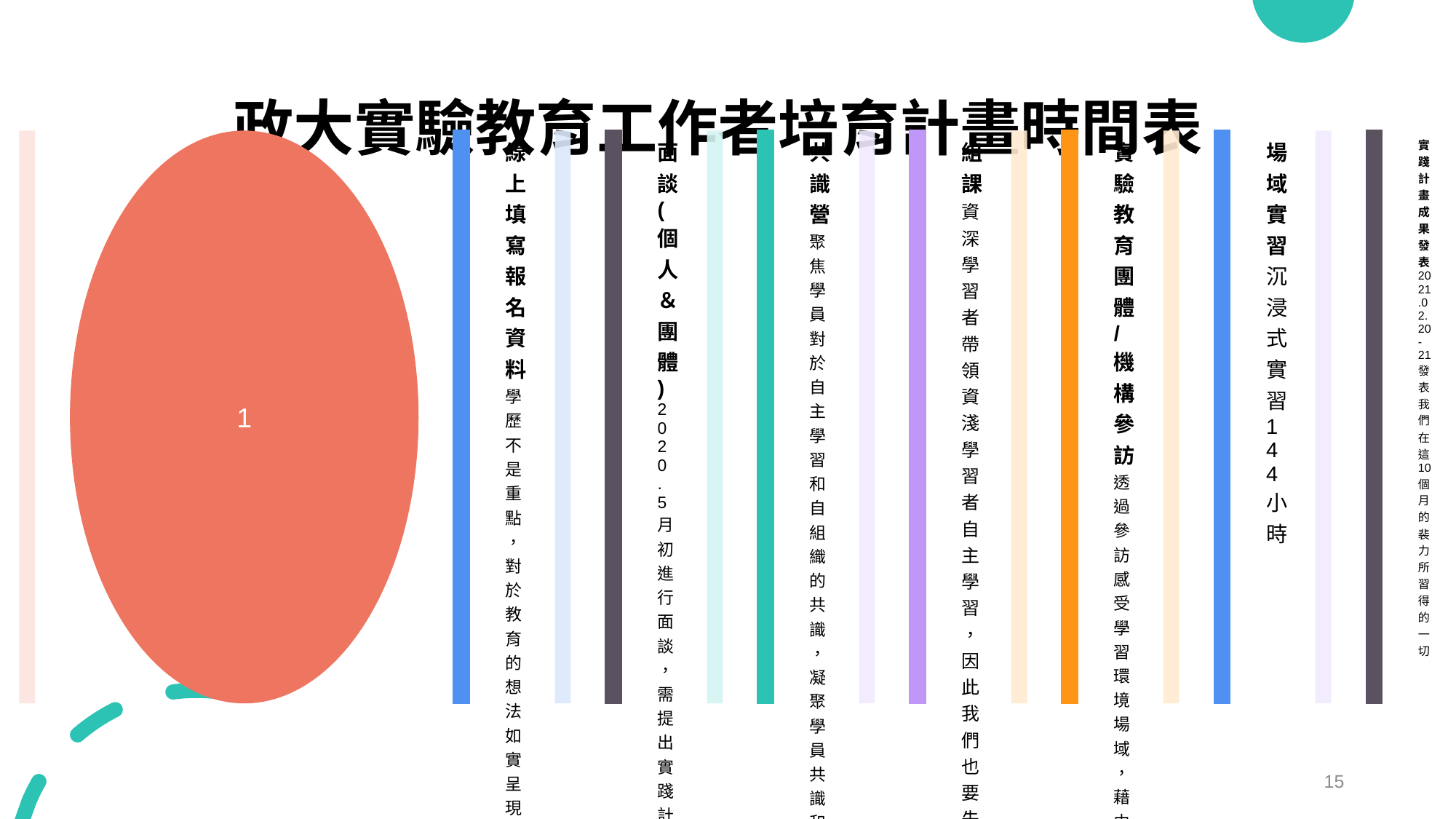

# 政大實驗教育工作者培育計畫時間表
線上填寫報名資料
1
面談(個人＆團體)
2
共識營
組課
4
實驗教育團體/機構參訪
5
場域實習
沉浸式實習144小時
實踐計畫成果發表
2021.02.20-21
發表我們在這10個月的裴力所習得的一切
15